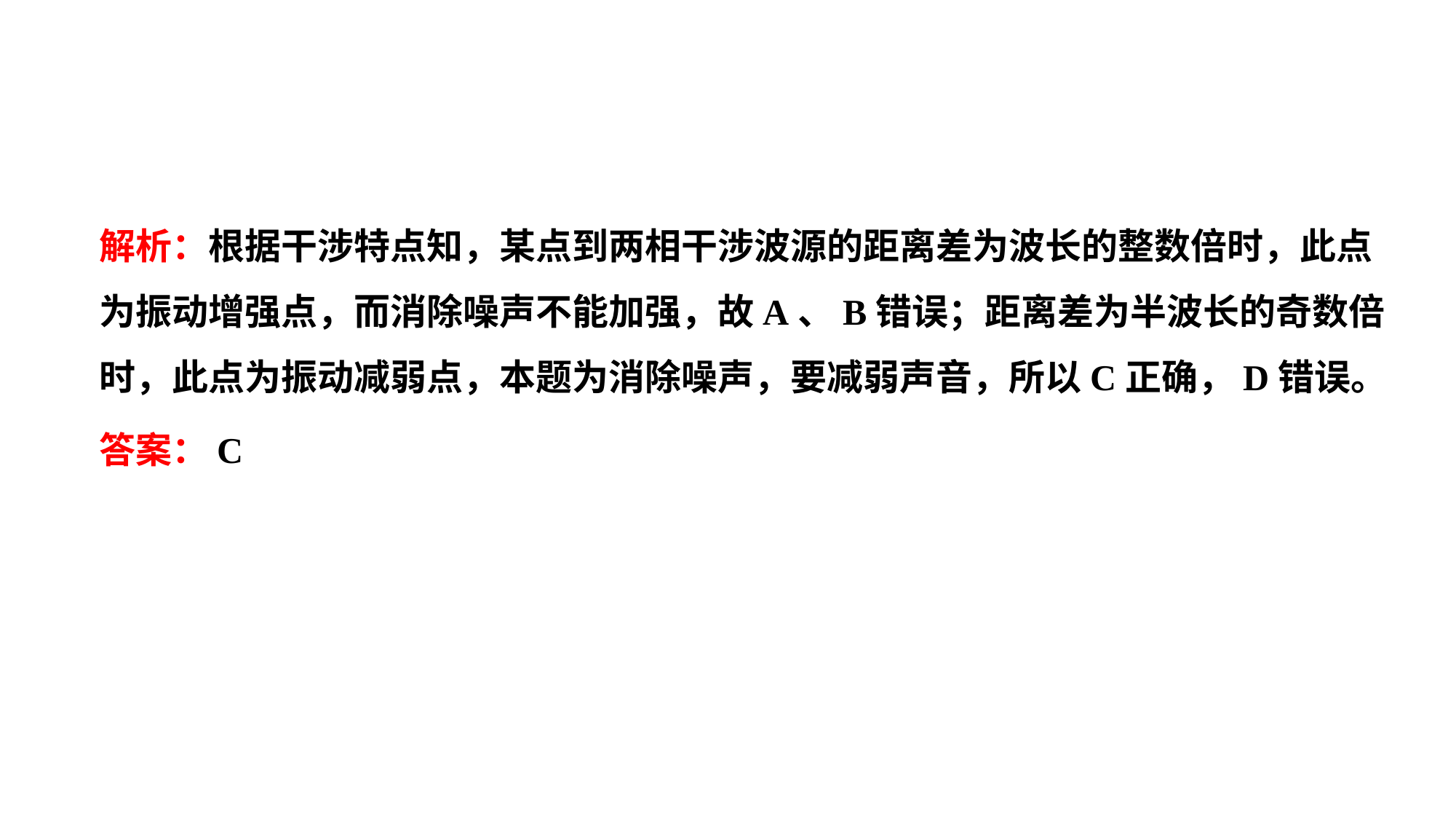

解析：根据干涉特点知，某点到两相干涉波源的距离差为波长的整数倍时，此点为振动增强点，而消除噪声不能加强，故A、B错误；距离差为半波长的奇数倍时，此点为振动减弱点，本题为消除噪声，要减弱声音，所以C正确，D错误。
答案：C